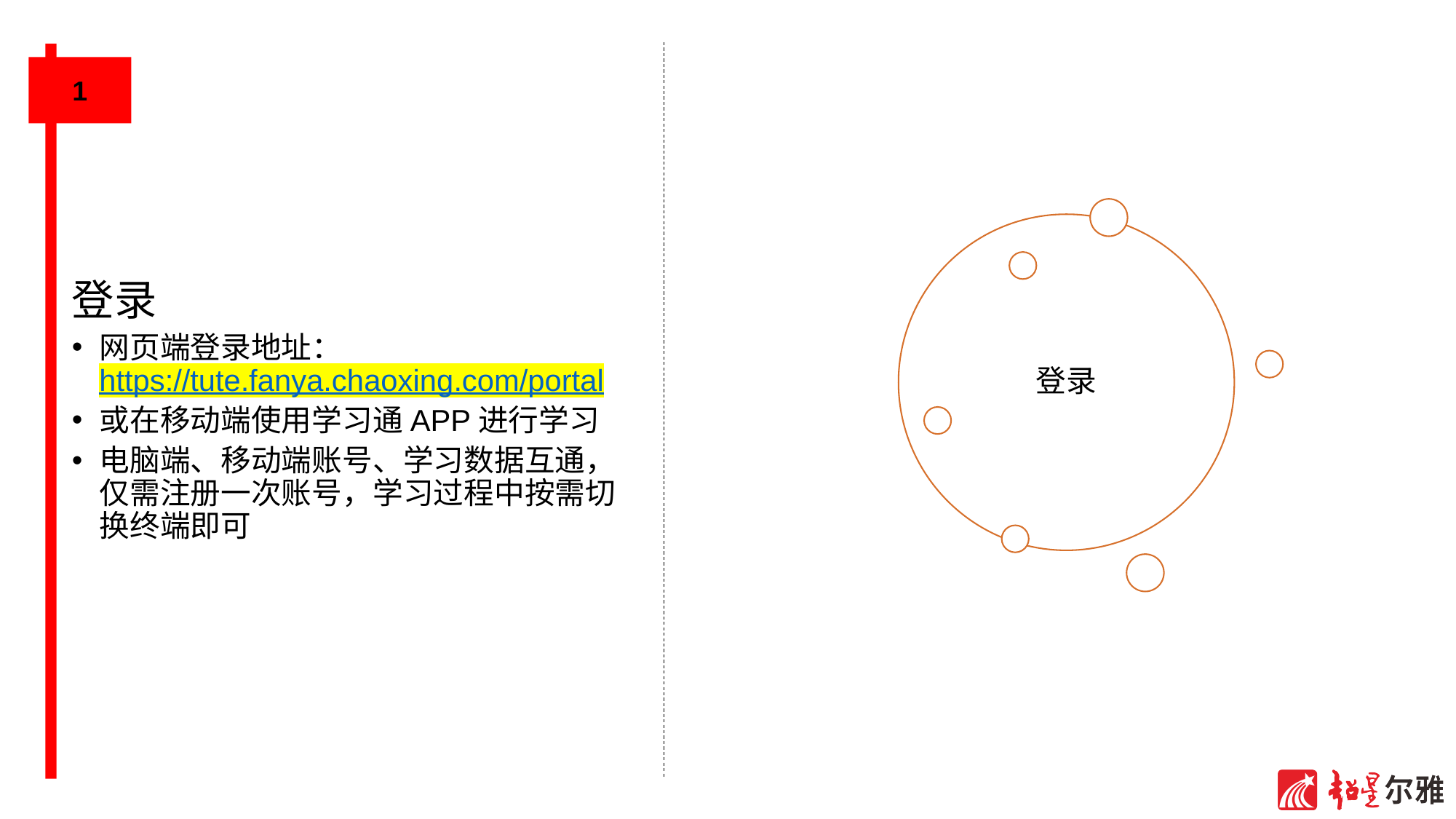

登录
网页端登录地址：https://tute.fanya.chaoxing.com/portal
或在移动端使用学习通APP进行学习
电脑端、移动端账号、学习数据互通，仅需注册一次账号，学习过程中按需切换终端即可
1
登录